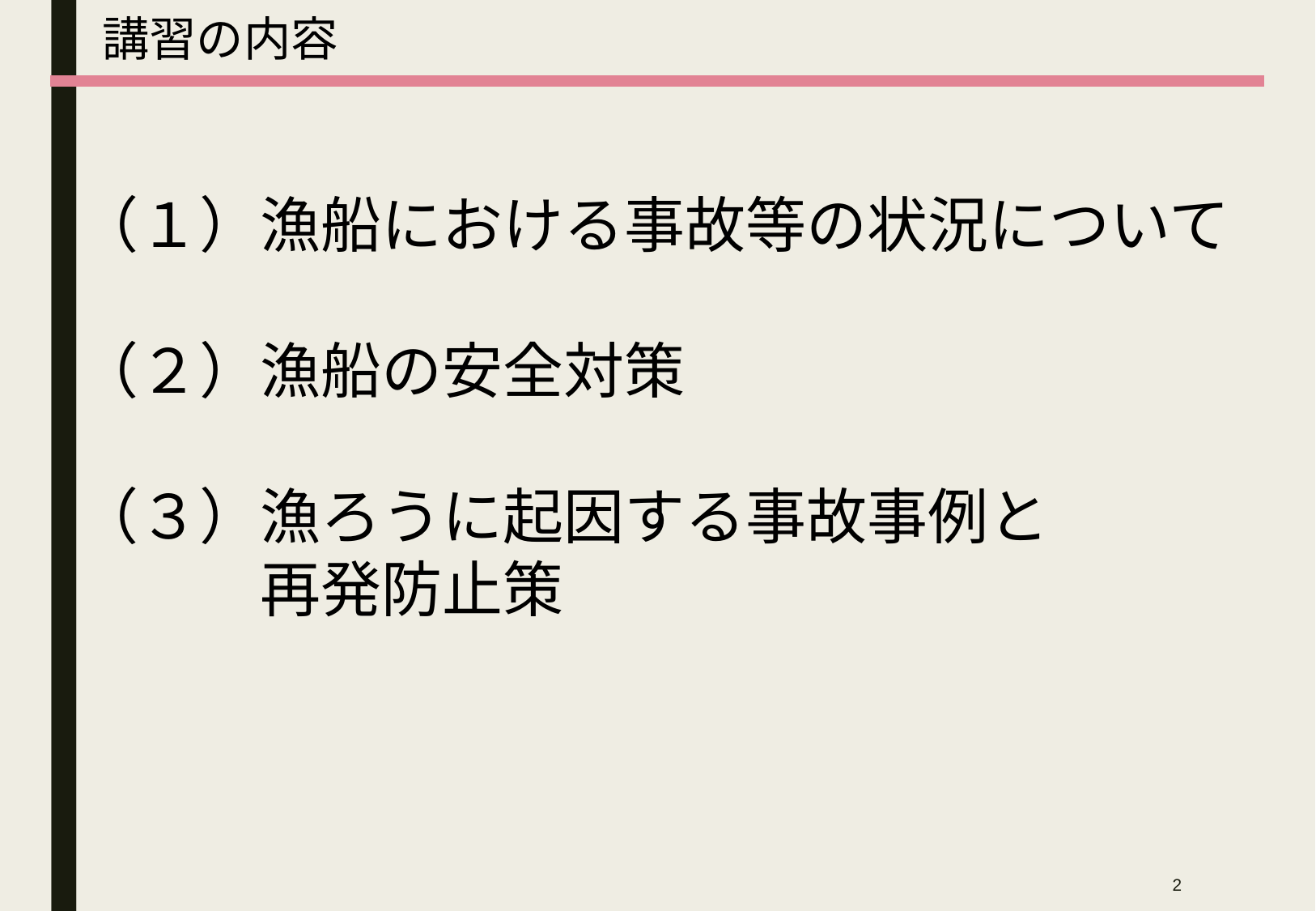

講習の内容
（１）漁船における事故等の状況について

（２）漁船の安全対策

（３）漁ろうに起因する事故事例と
　　　再発防止策

2